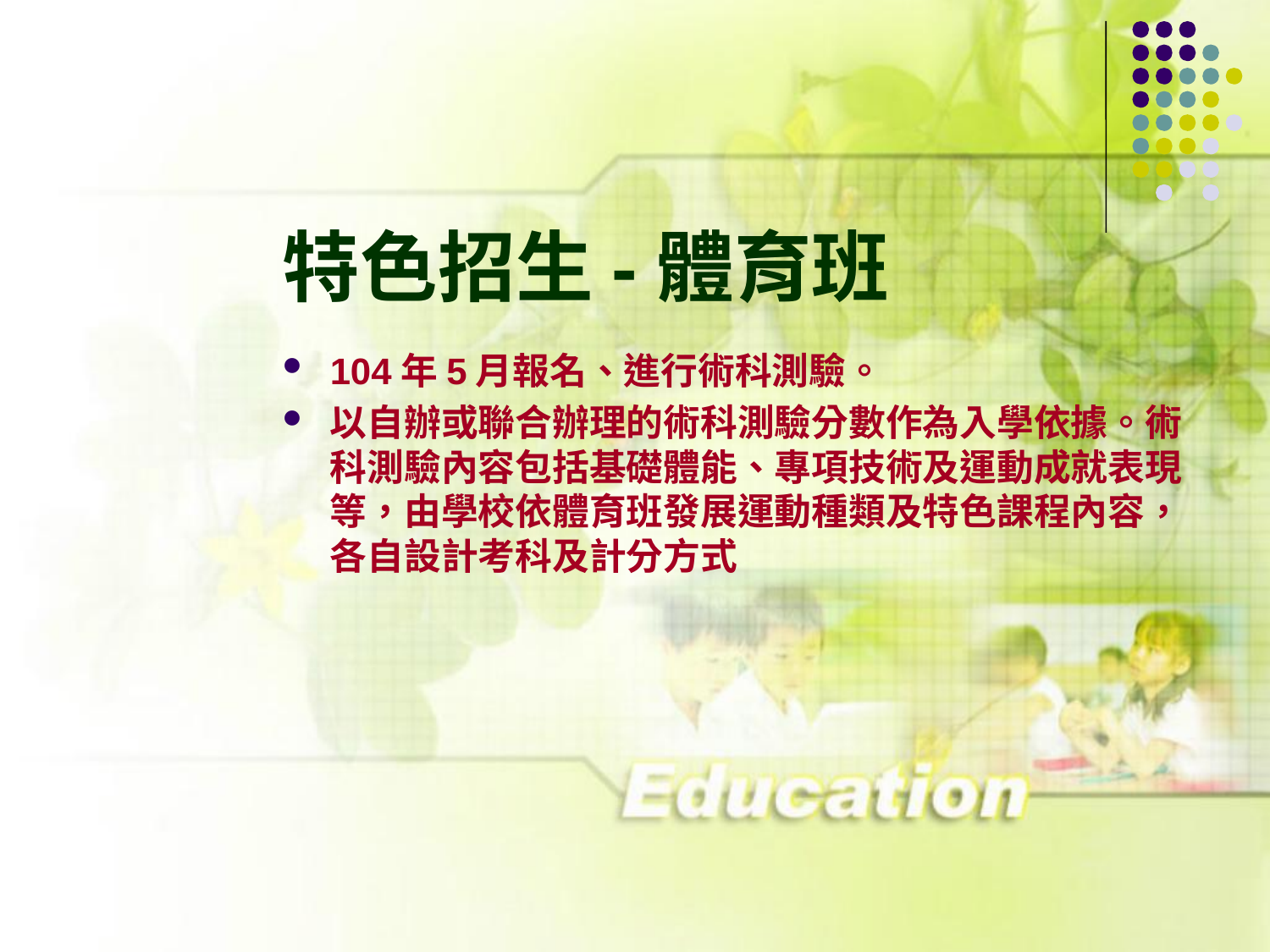

# 特色招生-體育班
104年5月報名、進行術科測驗。
以自辦或聯合辦理的術科測驗分數作為入學依據。術科測驗內容包括基礎體能、專項技術及運動成就表現等，由學校依體育班發展運動種類及特色課程內容，各自設計考科及計分方式